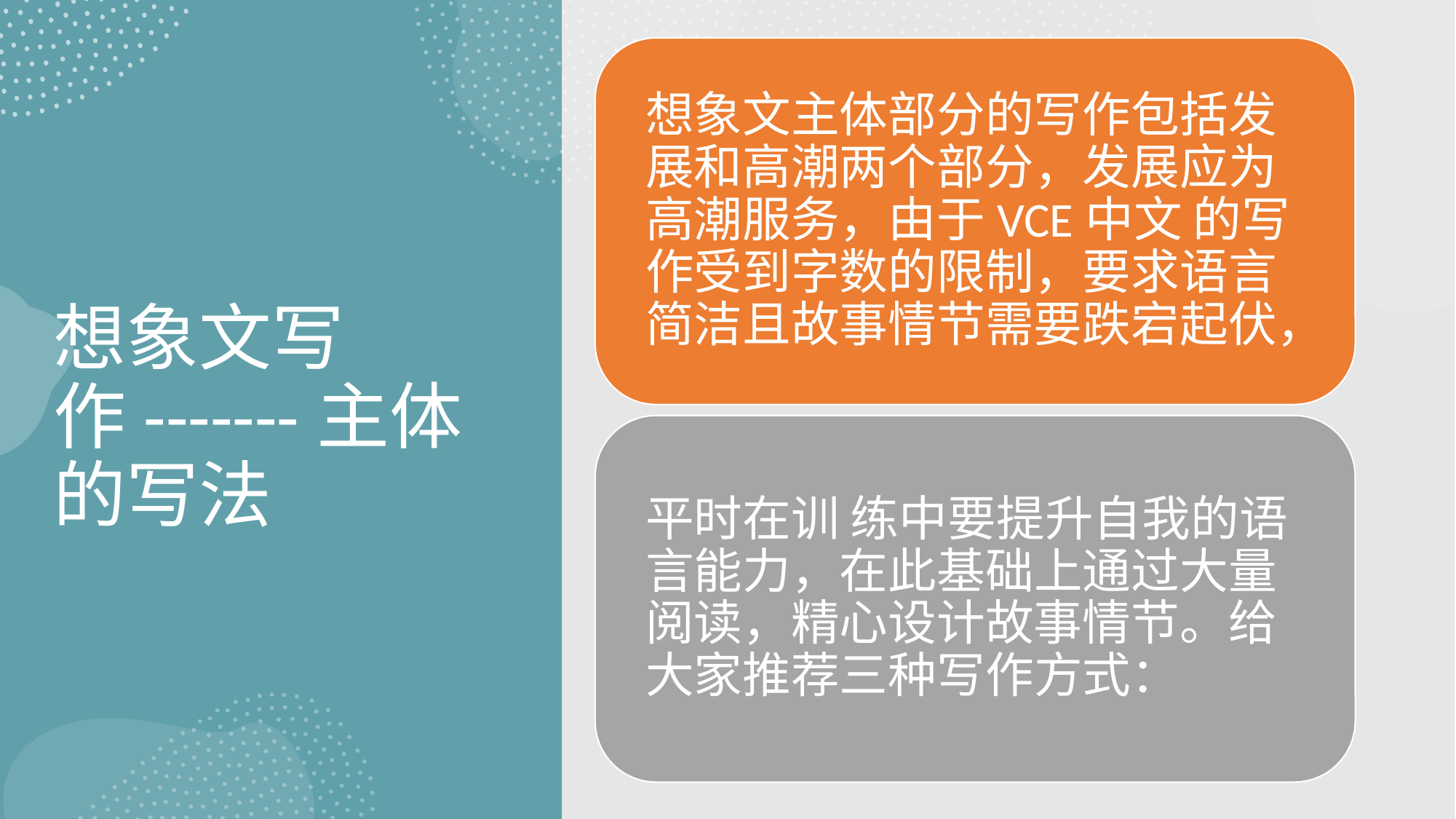

想象文主体部分的写作包括发展和高潮两个部分，发展应为高潮服务，由于VCE中文 的写作受到字数的限制，要求语言简洁且故事情节需要跌宕起伏，
平时在训 练中要提升自我的语言能力，在此基础上通过大量阅读，精心设计故事情节。给大家推荐三种写作方式：
# 想象文写作-------主体的写法